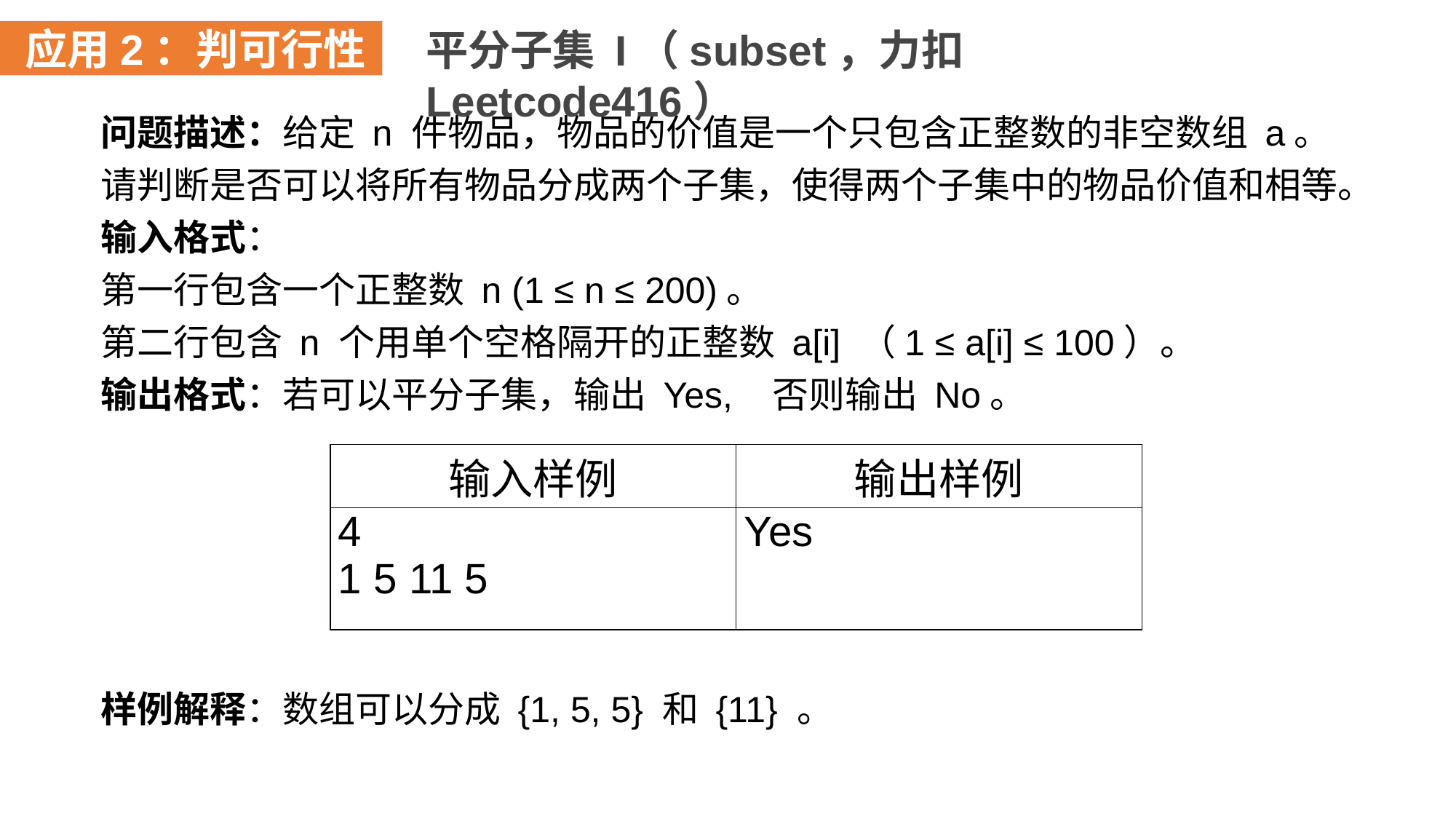

应用2：判可行性
平分子集 I（subset，力扣Leetcode416）

问题描述：给定 n 件物品，物品的价值是一个只包含正整数的非空数组 a。
请判断是否可以将所有物品分成两个子集，使得两个子集中的物品价值和相等。
输入格式：
第一行包含一个正整数 n (1 ≤ n ≤ 200)。
第二行包含 n 个用单个空格隔开的正整数 a[i] （1 ≤ a[i] ≤ 100）。
输出格式：若可以平分子集，输出 Yes,   否则输出 No。

样例解释：数组可以分成 {1, 5, 5} 和 {11} 。
| 输入样例 | 输出样例 |
| --- | --- |
| 4 1 5 11 5 | Yes |